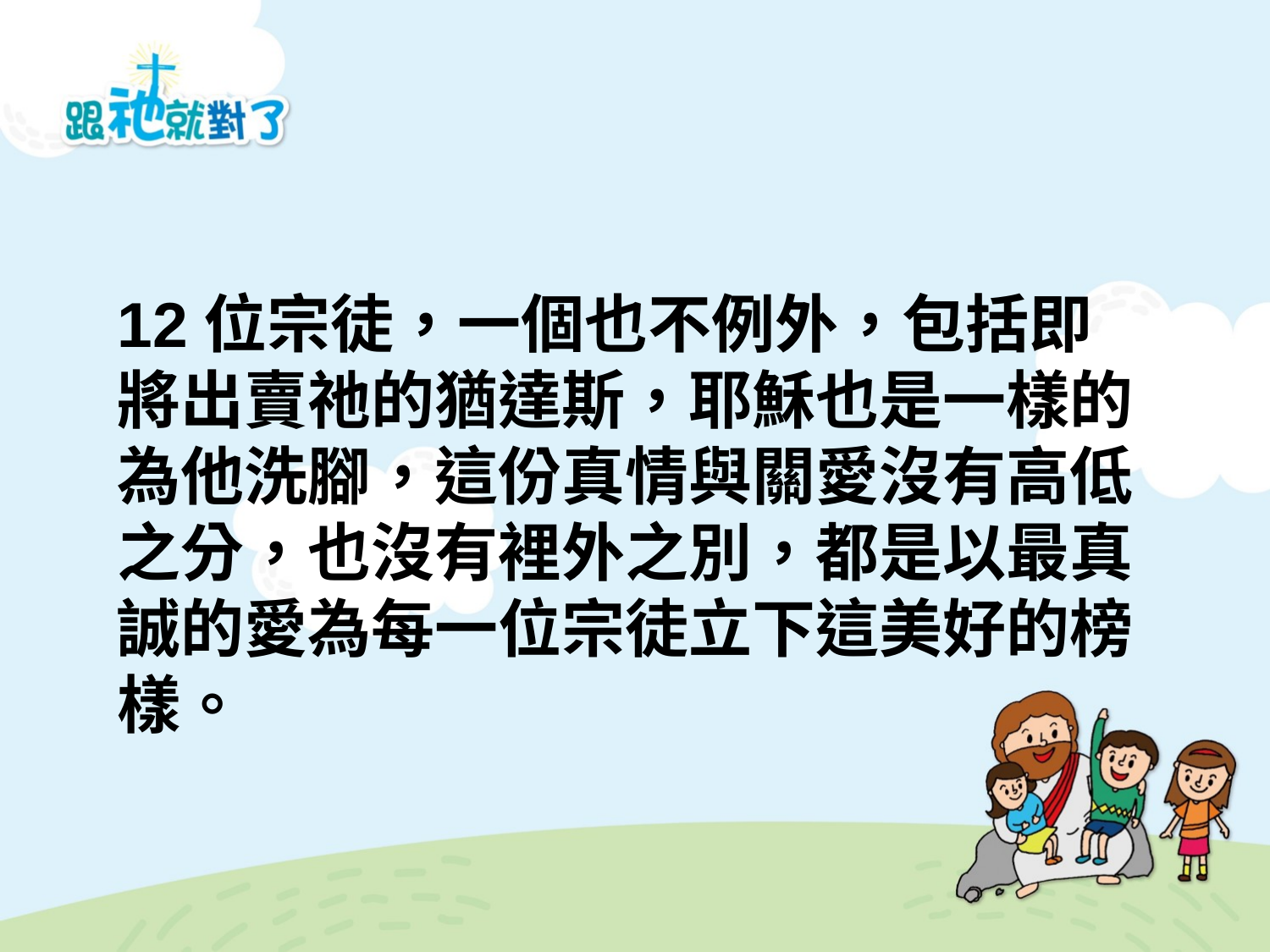

12位宗徒，一個也不例外，包括即將出賣祂的猶達斯，耶穌也是一樣的為他洗腳，這份真情與關愛沒有高低之分，也沒有裡外之別，都是以最真誠的愛為每一位宗徒立下這美好的榜樣。